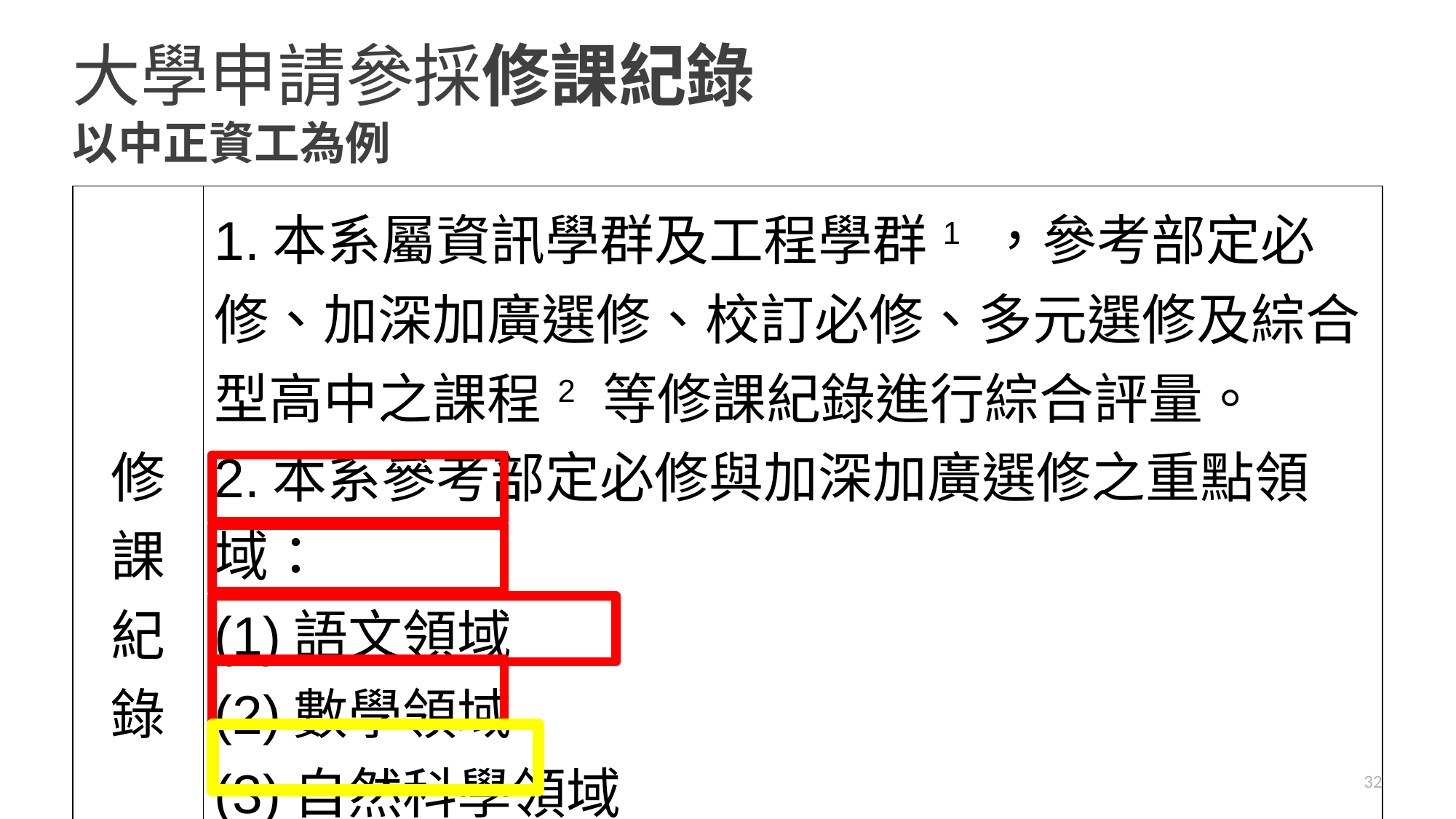

# 大學申請參採修課紀錄 以中正資工為例
| 修課 紀錄 | 1.本系屬資訊學群及工程學群1 ，參考部定必修、加深加廣選修、校訂必修、多元選修及綜合型高中之課程2 等修課紀錄進行綜合評量。 2.本系參考部定必修與加深加廣選修之重點領域： (1)語文領域 (2)數學領域 (3)自然科學領域 (4)科技領域 3.學業總成績 |
| --- | --- |

32